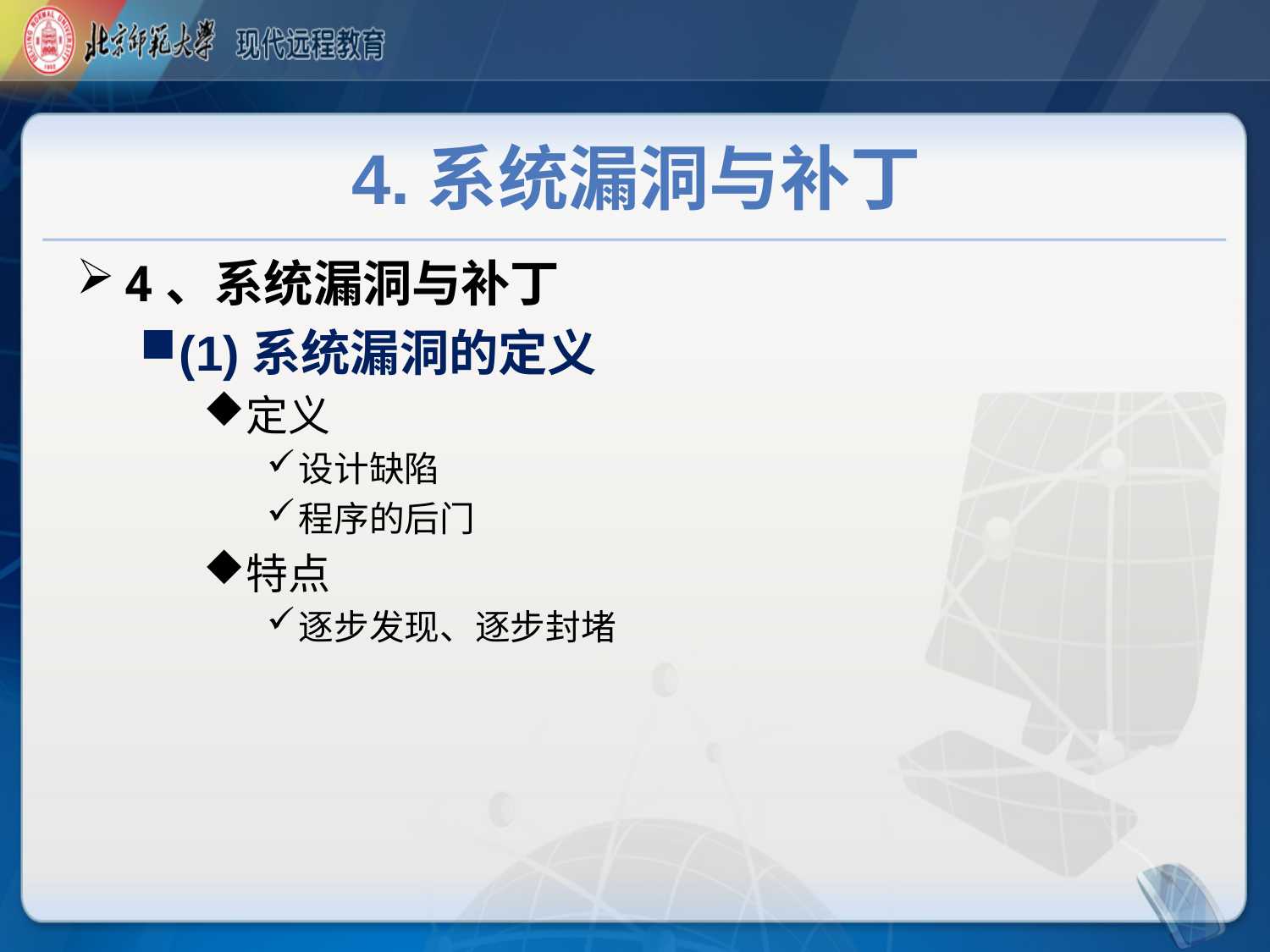

# 4.系统漏洞与补丁
4、系统漏洞与补丁
(1)系统漏洞的定义
定义
设计缺陷
程序的后门
特点
逐步发现、逐步封堵